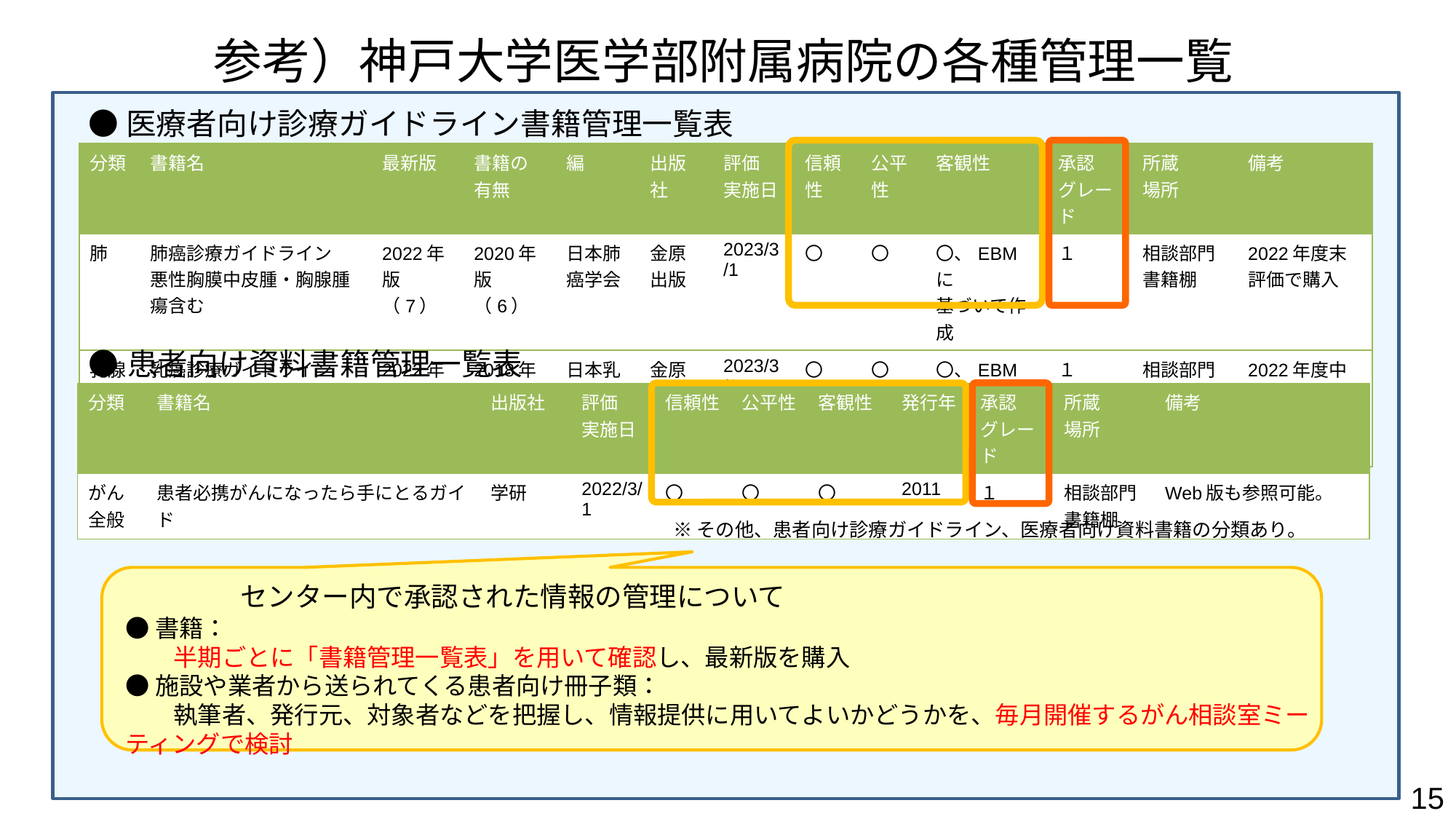

# 参考）神戸大学医学部附属病院の各種管理一覧

●医療者向け診療ガイドライン書籍管理一覧表

| 分類 | 書籍名 | 最新版 | 書籍の 有無 | 編 | 出版社 | 評価 実施日 | 信頼性 | 公平性 | 客観性 | 承認 グレード | 所蔵 場所 | 備考 |
| --- | --- | --- | --- | --- | --- | --- | --- | --- | --- | --- | --- | --- |
| 肺 | 肺癌診療ガイドライン　悪性胸膜中皮腫・胸腺腫瘍含む | 2022年版（7） | 2020年版（6） | 日本肺癌学会 | 金原 出版 | 2023/3/1 | 〇 | 〇 | 〇、EBMに 基づいて作成 | １ | 相談部門 書籍棚 | 2022年度末評価で購入 |
| 乳腺 | 乳癌診療ガイドライン ①治療編 | 2022年版（5） | 2018年版（4） | 日本乳癌学会 | 金原 出版 | 2023/3/1 | 〇 | 〇 | 〇、EBMに 基づいて作成 | １ | 相談部門 書籍棚 | 2022年度中間評価で購入 |
●患者向け資料書籍管理一覧表

| 分類 | 書籍名 | 出版社 | 評価 実施日 | 信頼性 | 公平性 | 客観性 | 発行年 | 承認 グレード | 所蔵 場所 | 備考 |
| --- | --- | --- | --- | --- | --- | --- | --- | --- | --- | --- |
| がん全般 | 患者必携がんになったら手にとるガイド | 学研 | 2022/3/1 | 〇 | 〇 | 〇 | 2011 | １ | 相談部門 書籍棚 | Web版も参照可能。 |
※その他、患者向け診療ガイドライン、医療者向け資料書籍の分類あり。

センター内で承認された情報の管理について
●書籍：
　　半期ごとに「書籍管理一覧表」を用いて確認し、最新版を購入
●施設や業者から送られてくる患者向け冊子類：
　　執筆者、発行元、対象者などを把握し、情報提供に用いてよいかどうかを、毎月開催するがん相談室ミーティングで検討
15